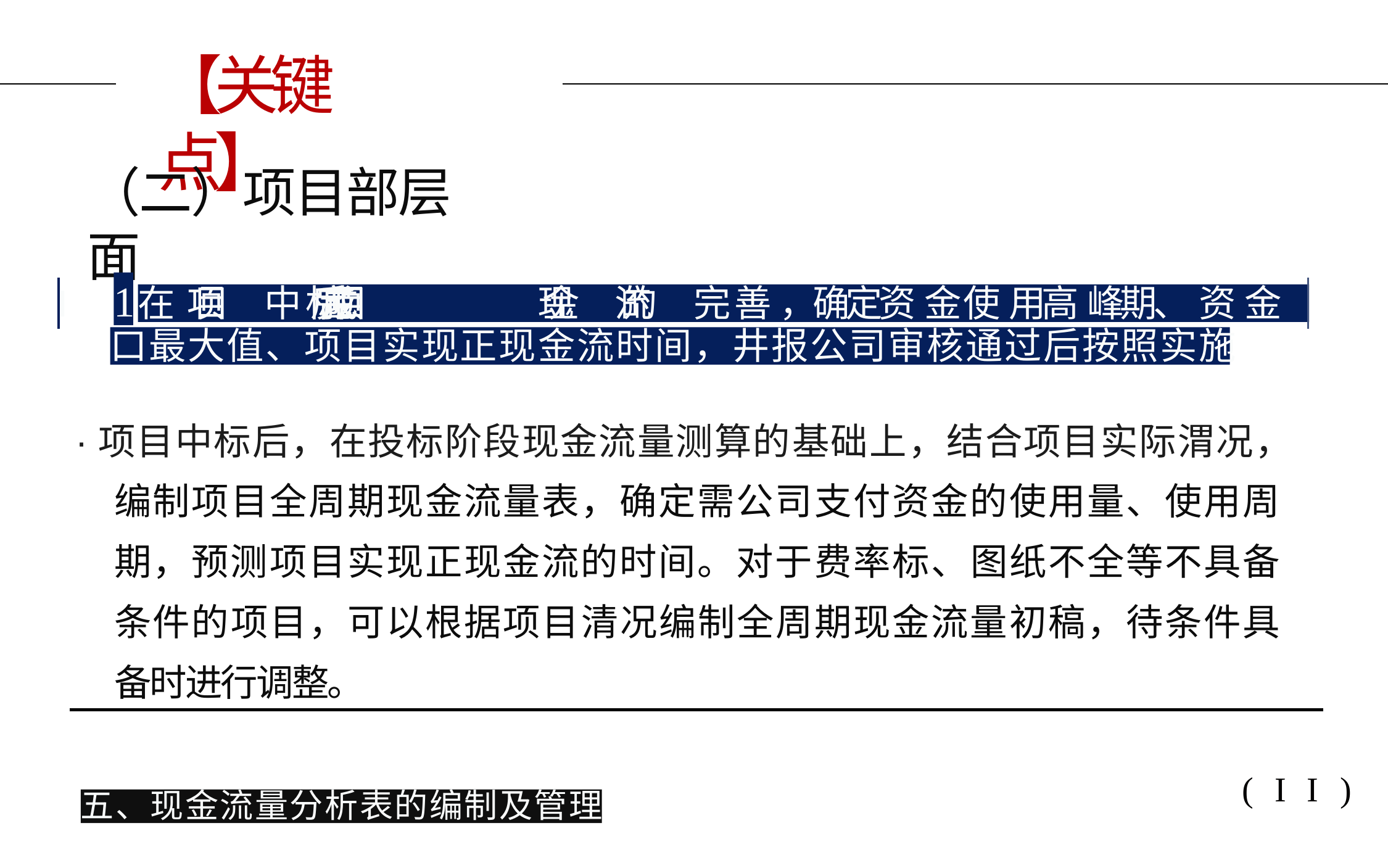

# 【关键点】

（二）项目部层面
1

I
在	项目	中	标后完成项目	现金	流的	完善，确定资 金使 用高 峰期、 资 金缺I

口最大值、项目实现正现金流时间，井报公司审核通过后按照实施

·项目中标后，在投标阶段现金流量测算的基础上，结合项目实际渭况，  编制项目全周期现金流量表，确定需公司支付资金的使用量、使用周 期，预测项目实现正现金流的时间。对于费率标、图纸不全等不具备 条件的项目，可以根据项目清况编制全周期现金流量初稿，待条件具 备时进行调整。

(II)
五、现金流量分析表的编制及管理